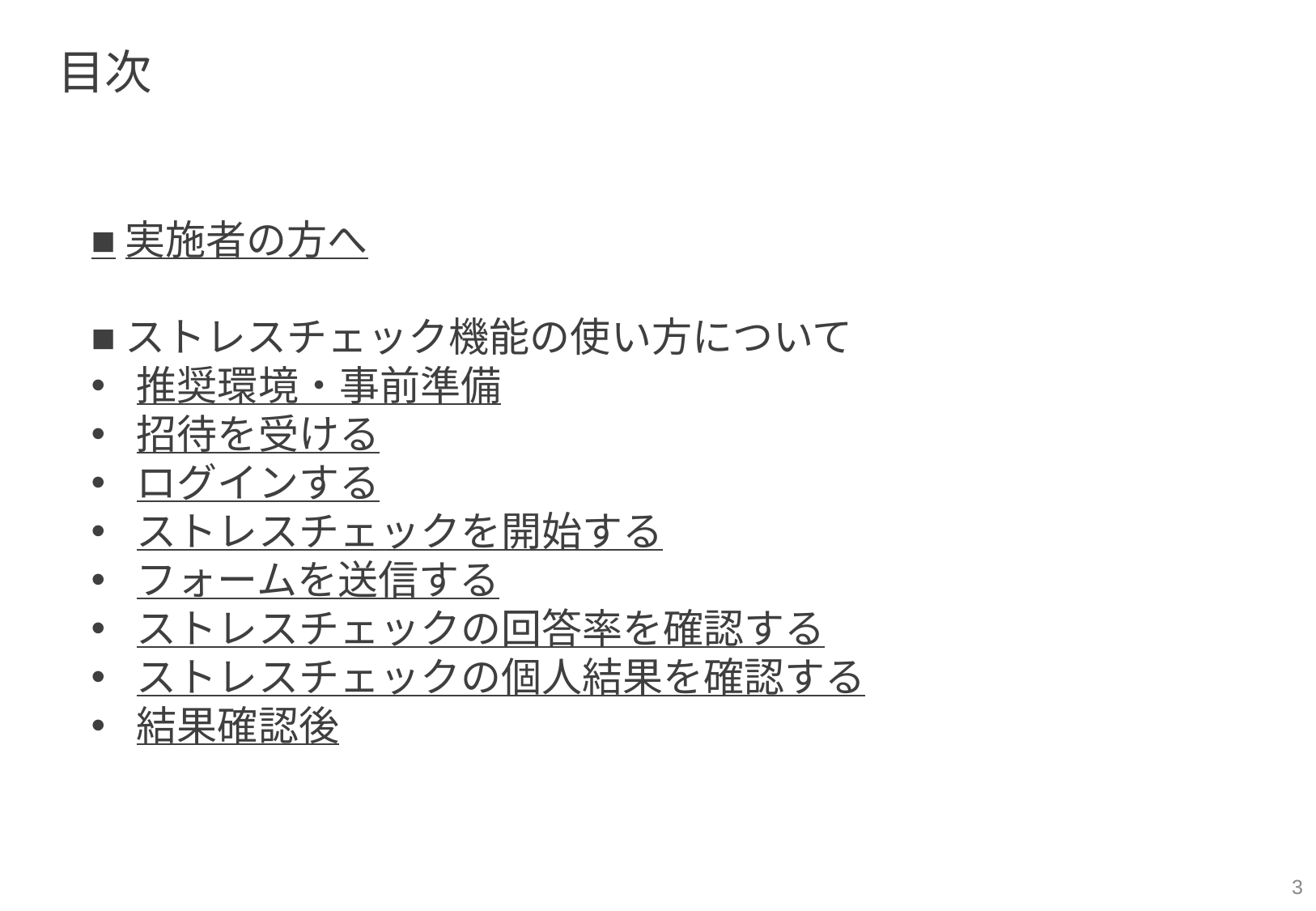

目次
■実施者の方へ

■ストレスチェック機能の使い方について
推奨環境・事前準備
招待を受ける
ログインする
ストレスチェックを開始する
フォームを送信する
ストレスチェックの回答率を確認する
ストレスチェックの個人結果を確認する
結果確認後
3